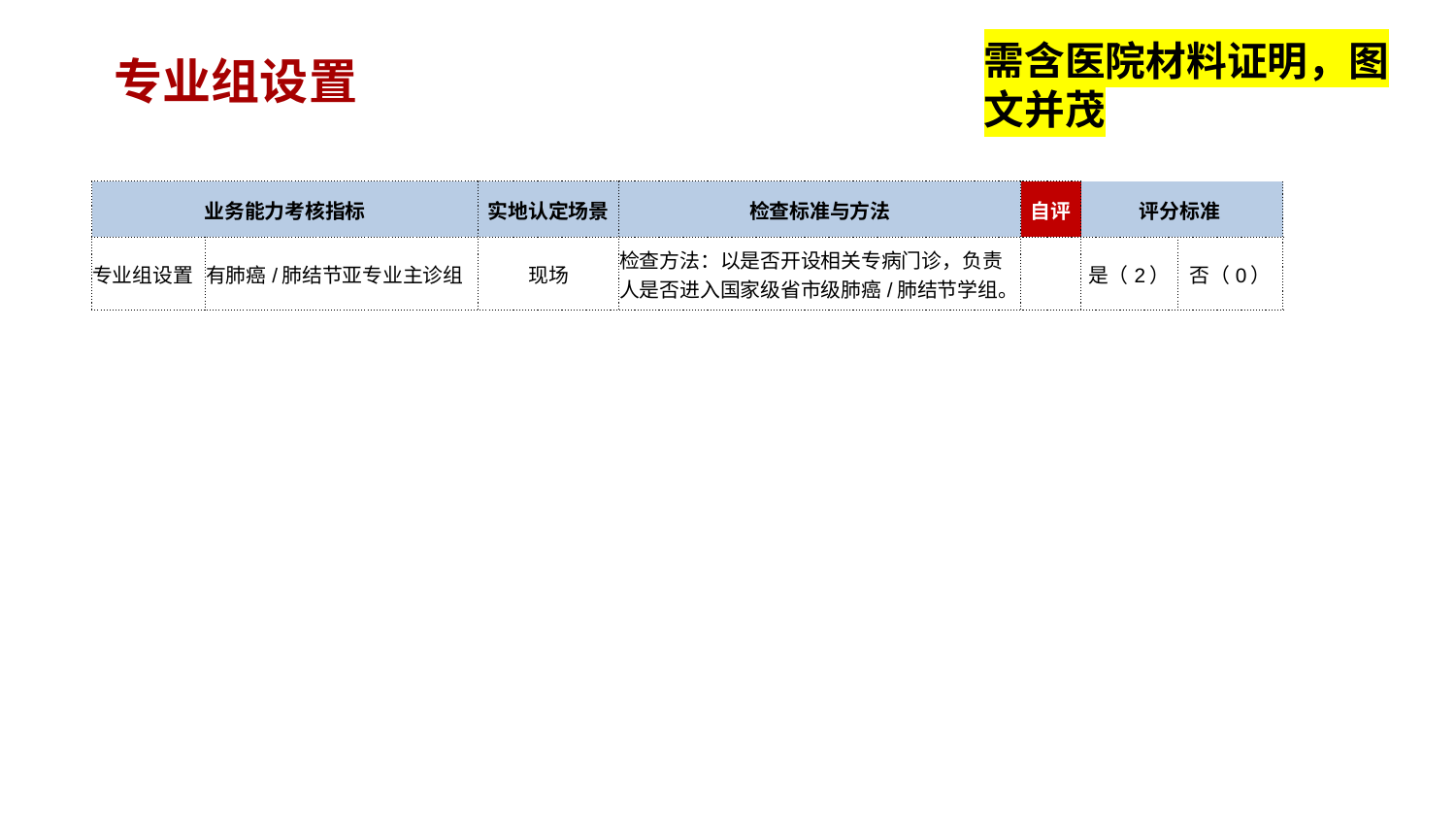

需含医院材料证明，图文并茂
专业组设置
| 业务能力考核指标 |  | 实地认定场景 | 检查标准与方法 | 自评 | 评分标准 |  |
| --- | --- | --- | --- | --- | --- | --- |
| 专业组设置 | 有肺癌/肺结节亚专业主诊组 | 现场 | 检查方法：以是否开设相关专病门诊，负责人是否进入国家级省市级肺癌/肺结节学组。 |  | 是（2） | 否（0） |
60